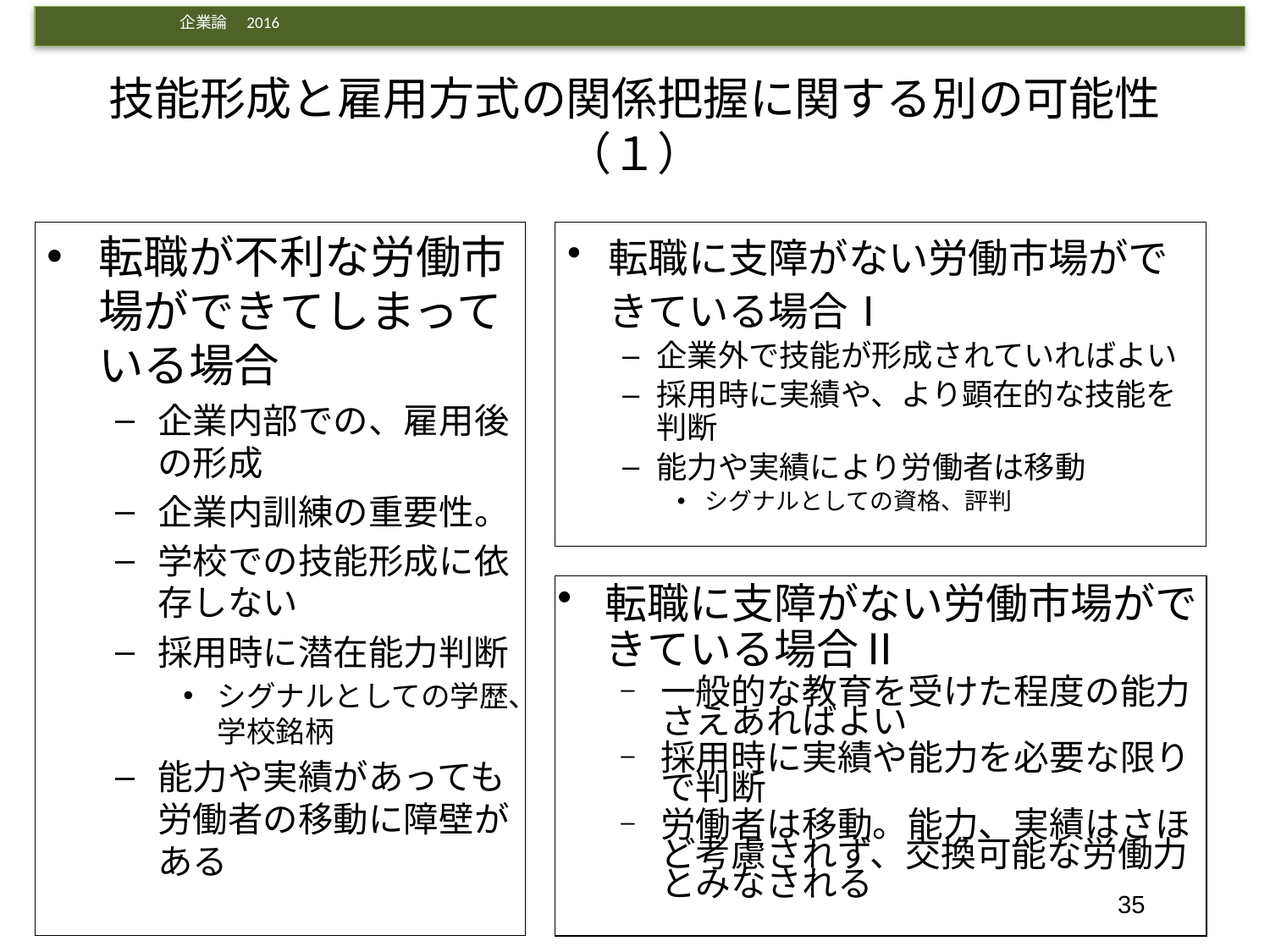

# 技能形成と雇用方式の関係把握に関する別の可能性（１）
転職が不利な労働市場ができてしまっている場合
企業内部での、雇用後の形成
企業内訓練の重要性。
学校での技能形成に依存しない
採用時に潜在能力判断
シグナルとしての学歴、学校銘柄
能力や実績があっても労働者の移動に障壁がある

転職に支障がない労働市場ができている場合Ⅰ
企業外で技能が形成されていればよい
採用時に実績や、より顕在的な技能を判断
能力や実績により労働者は移動
シグナルとしての資格、評判
転職に支障がない労働市場ができている場合Ⅱ
一般的な教育を受けた程度の能力さえあればよい
採用時に実績や能力を必要な限りで判断
労働者は移動。能力、実績はさほど考慮されず、交換可能な労働力とみなされる
35